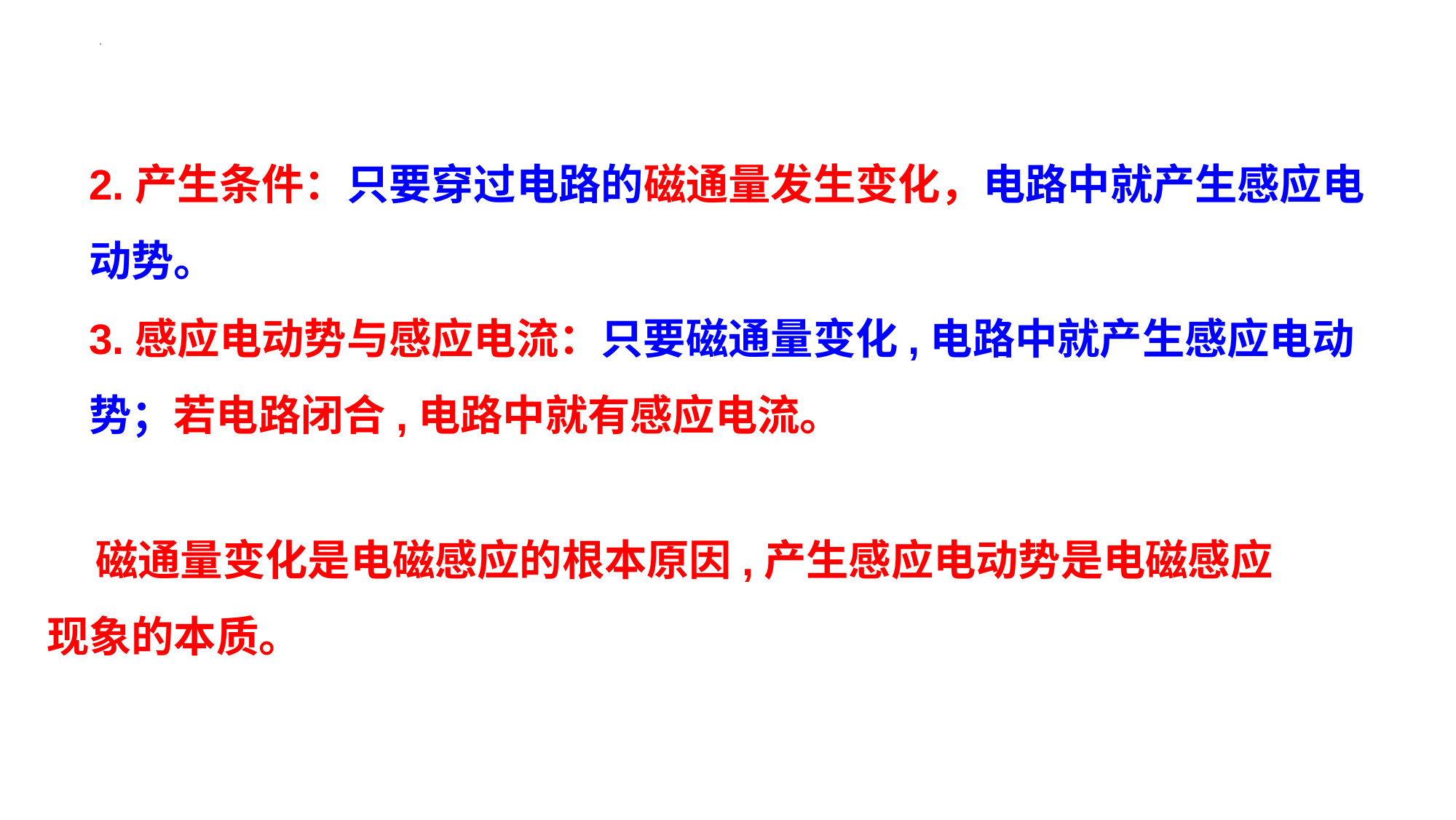

2.产生条件：只要穿过电路的磁通量发生变化，电路中就产生感应电动势。
3.感应电动势与感应电流：只要磁通量变化,电路中就产生感应电动势；若电路闭合,电路中就有感应电流。
    磁通量变化是电磁感应的根本原因,产生感应电动势是电磁感应现象的本质。